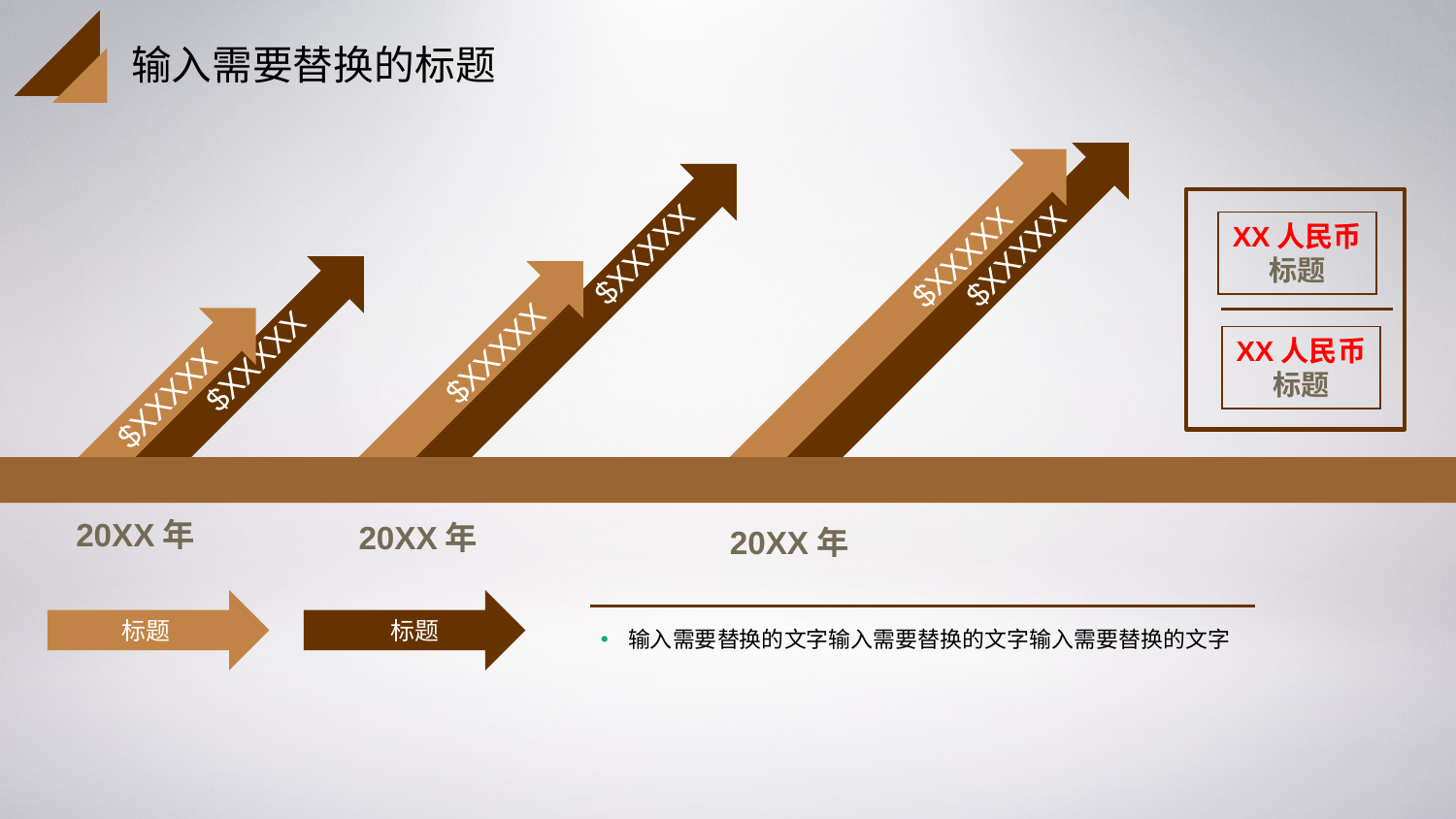

输入需要替换的标题

XX人民币
标题
XX人民币
标题
$XXXXX

$XXXXX

$XXXXX

$XXXXX

$XXXXX

$XXXXX

20XX年
20XX年
20XX年

标题

标题
输入需要替换的文字输入需要替换的文字输入需要替换的文字